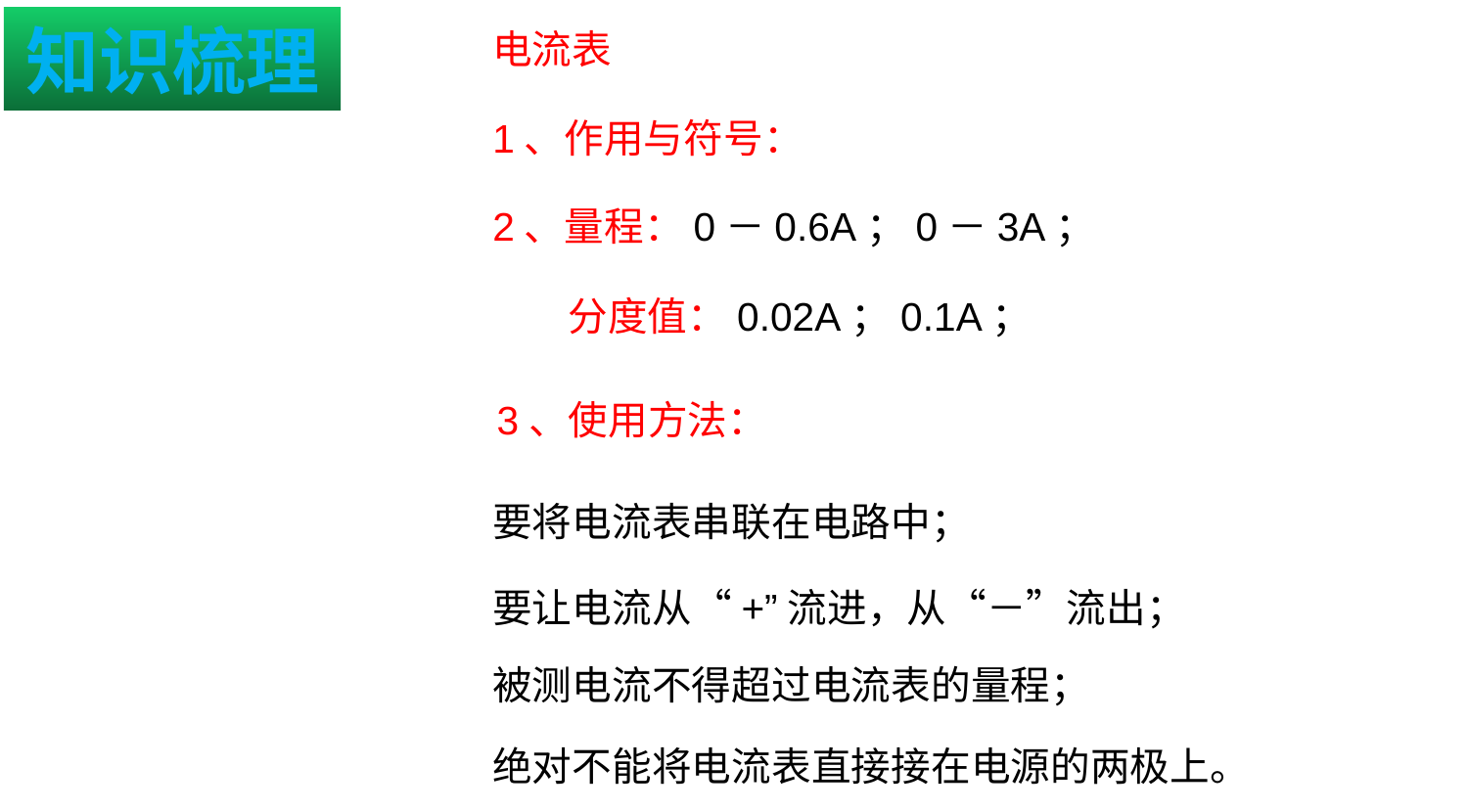

知识梳理
电流表

1、作用与符号：

2、量程：0－0.6A；0－3A；

		分度值：0.02A；0.1A；

	3、使用方法：

要将电流表串联在电路中；

要让电流从“+”流进，从“－”流出；

被测电流不得超过电流表的量程；

绝对不能将电流表直接接在电源的两极上。